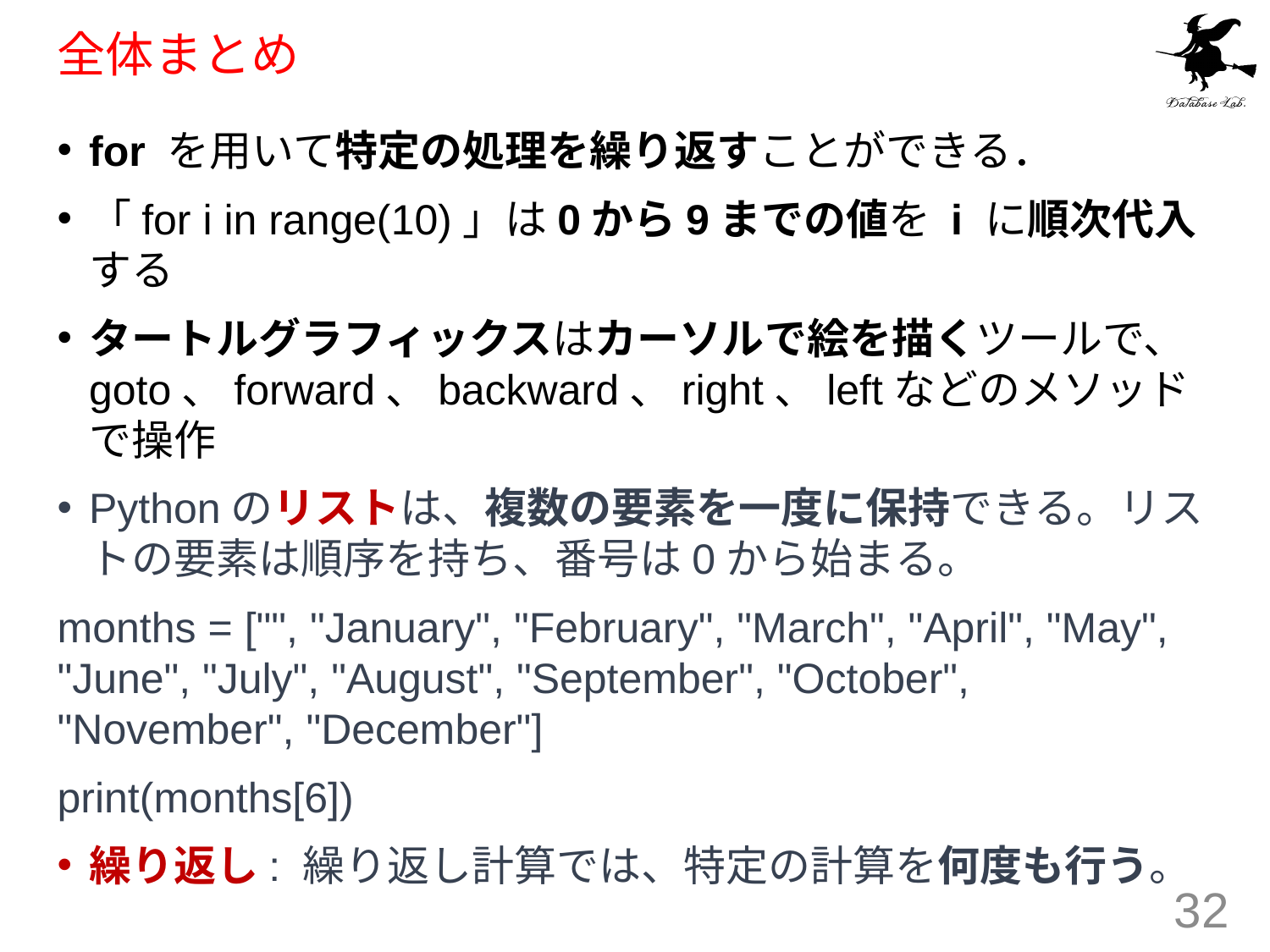

# 全体まとめ
for を用いて特定の処理を繰り返すことができる．
「for i in range(10)」は0から9までの値を i に順次代入する
タートルグラフィックスはカーソルで絵を描くツールで、goto、forward、backward、right、leftなどのメソッドで操作
Pythonのリストは、複数の要素を一度に保持できる。リストの要素は順序を持ち、番号は0から始まる。
months = ["", "January", "February", "March", "April", "May", "June", "July", "August", "September", "October",  "November", "December"]
print(months[6])
繰り返し: 繰り返し計算では、特定の計算を何度も行う。

32